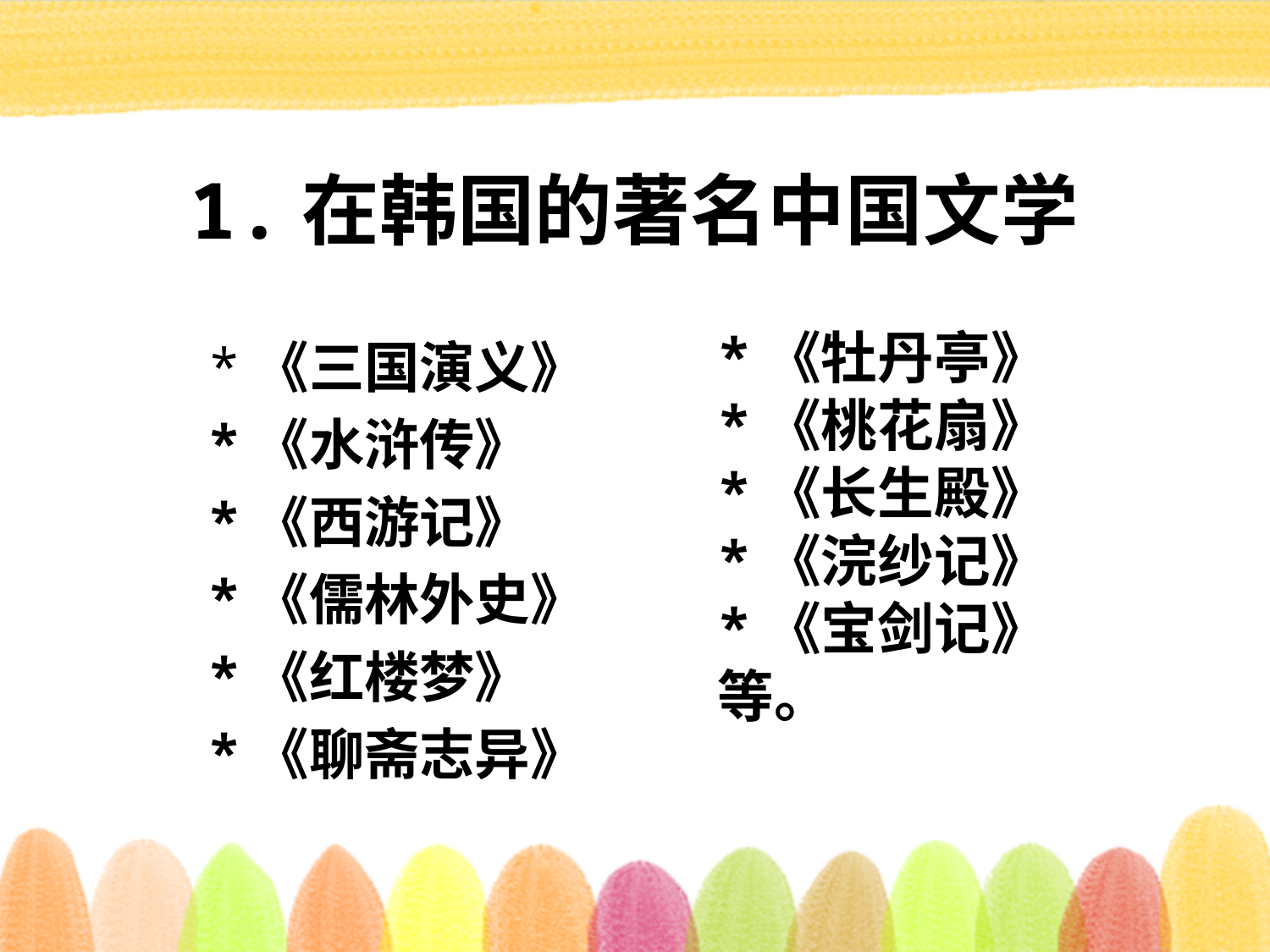

# 1.在韩国的著名中国文学
*《牡丹亭》
*《桃花扇》
*《长生殿》
*《浣纱记》
*《宝剑记》
等。
*《三国演义》
*《水浒传》
*《西游记》
*《儒林外史》
*《红楼梦》
*《聊斋志异》